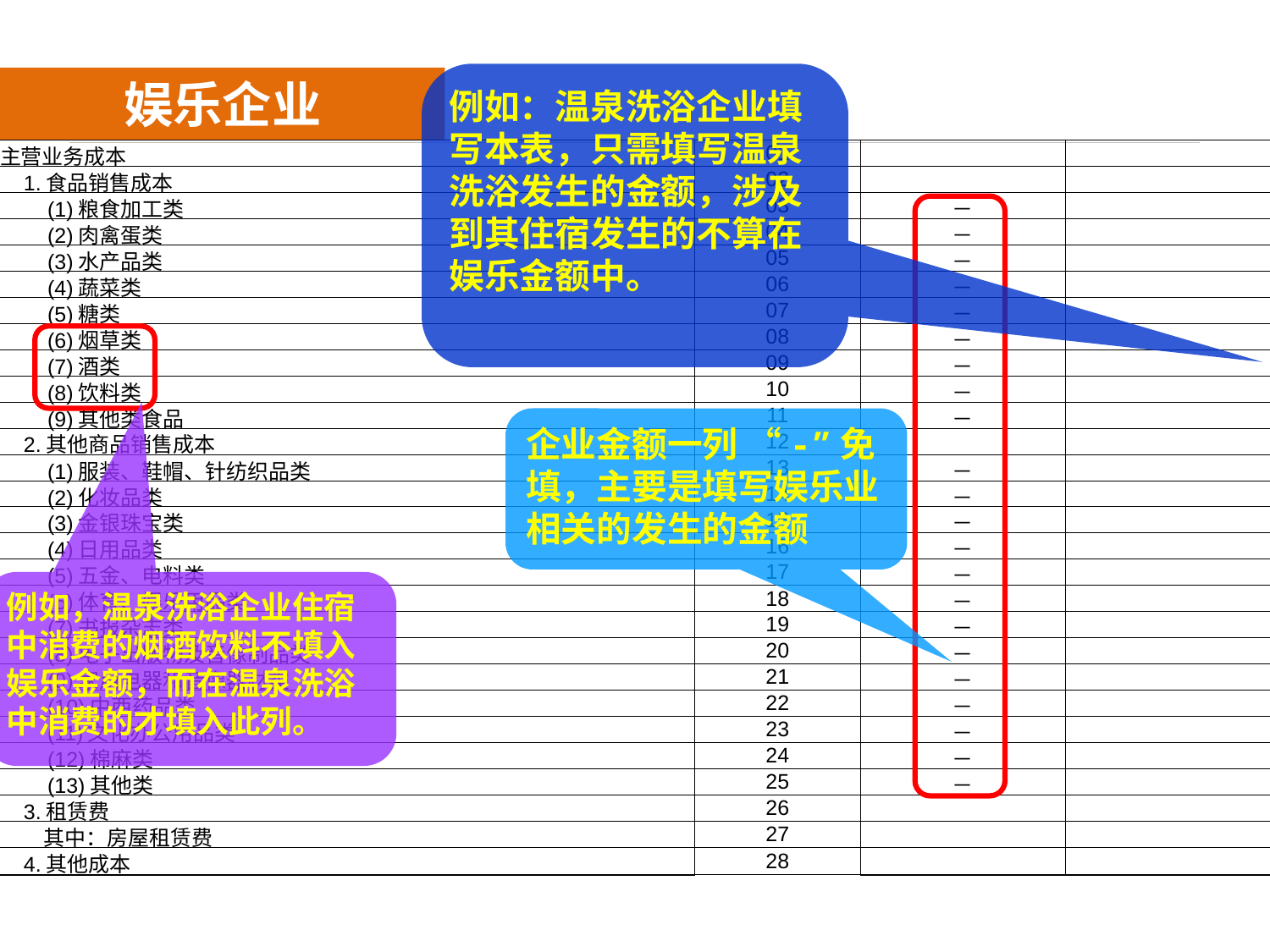

例如：温泉洗浴企业填写本表，只需填写温泉洗浴发生的金额，涉及到其住宿发生的不算在娱乐金额中。
娱乐企业

| 主营业务成本 | 01 |  |  |
| --- | --- | --- | --- |
| 1.食品销售成本 | 02 |  |  |
| (1)粮食加工类 | 03 | － |  |
| (2)肉禽蛋类 | 04 | － |  |
| (3)水产品类 | 05 | － |  |
| (4)蔬菜类 | 06 | － |  |
| (5)糖类 | 07 | － |  |
| (6)烟草类 | 08 | － |  |
| (7)酒类 | 09 | － |  |
| (8)饮料类 | 10 | － |  |
| (9)其他类食品 | 11 | － |  |
| 2.其他商品销售成本 | 12 |  |  |
| (1)服装、鞋帽、针纺织品类 | 13 | － |  |
| (2)化妆品类 | 14 | － |  |
| (3)金银珠宝类 | 15 | － |  |
| (4)日用品类 | 16 | － |  |
| (5)五金、电料类 | 17 | － |  |
| (6)体育、娱乐用品类 | 18 | － |  |
| (7)书报杂志类 | 19 | － |  |
| (8)电子出版物及音像制品类 | 20 | － |  |
| (9)家用电器和音像器材类 | 21 | － |  |
| (10)中西药品类 | 22 | － |  |
| (11)文化办公用品类 | 23 | － |  |
| (12)棉麻类 | 24 | － |  |
| (13)其他类 | 25 | － |  |
| 3.租赁费 | 26 |  |  |
| 其中：房屋租赁费 | 27 |  |  |
| 4.其他成本 | 28 |  |  |

企业金额一列 “-”免填，主要是填写娱乐业相关的发生的金额
例如，温泉洗浴企业住宿中消费的烟酒饮料不填入娱乐金额，而在温泉洗浴中消费的才填入此列。